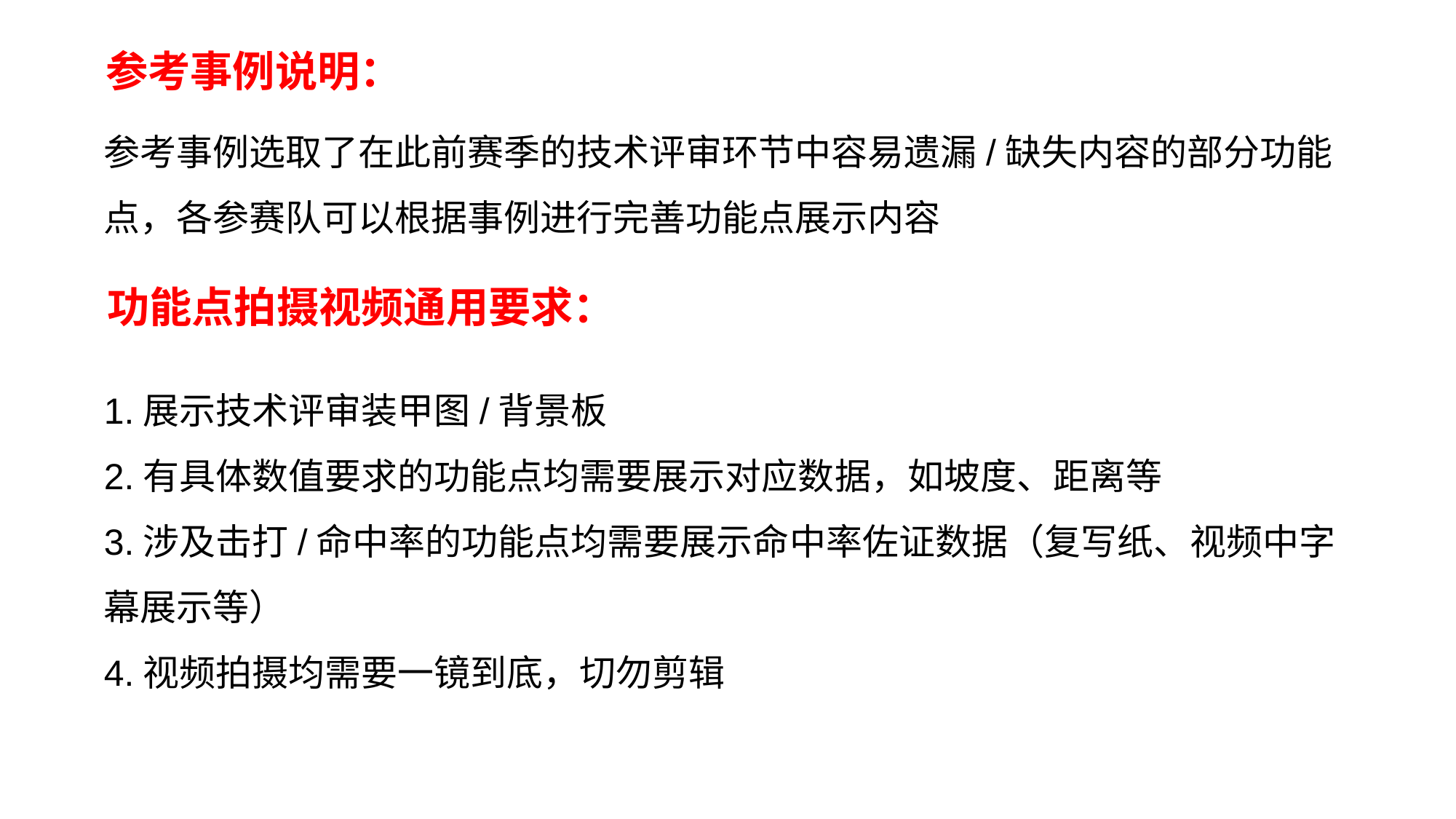

参考事例说明：
参考事例选取了在此前赛季的技术评审环节中容易遗漏/缺失内容的部分功能点，各参赛队可以根据事例进行完善功能点展示内容

功能点拍摄视频通用要求：
1.展示技术评审装甲图/背景板
2.有具体数值要求的功能点均需要展示对应数据，如坡度、距离等
3.涉及击打/命中率的功能点均需要展示命中率佐证数据（复写纸、视频中字幕展示等）
4.视频拍摄均需要一镜到底，切勿剪辑